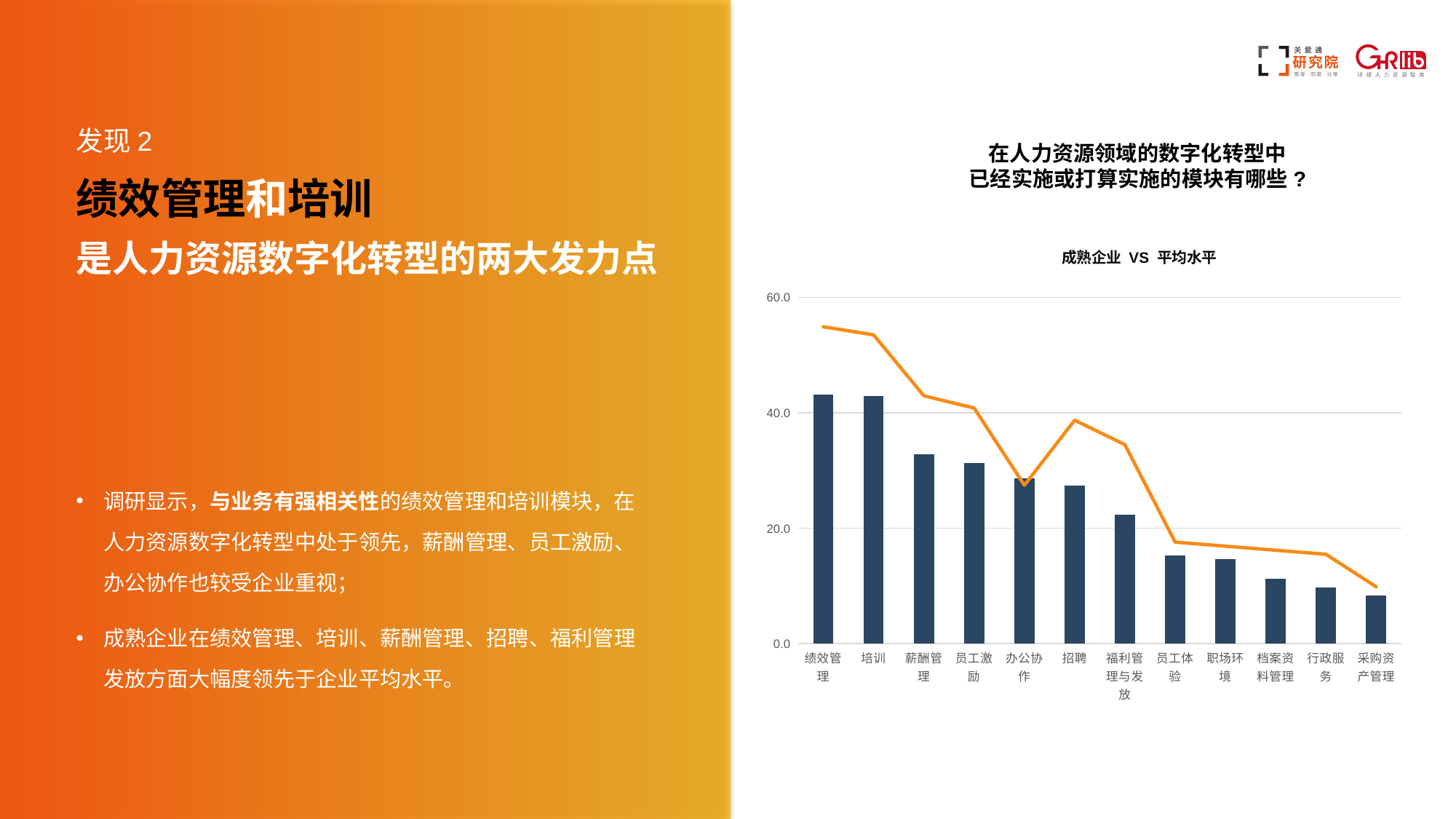

发现2
绩效管理和培训
是人力资源数字化转型的两大发力点
在人力资源领域的数字化转型中
已经实施或打算实施的模块有哪些?

### Chart: 成熟企业 VS 平均水平

| Category | 平均水平 | 成熟企业 |
|---|---|---|
| 绩效管理 | 43.1924882629108 | 54.9295774647887 |
| 培训 | 42.8794992175274 | 53.5211267605634 |
| 薪酬管理 | 32.8638497652582 | 42.9577464788732 |
| 员工激励 | 31.2989045383412 | 40.8450704225352 |
| 办公协作 | 28.6384976525822 | 27.4647887323944 |
| 招聘 | 27.3865414710485 | 38.7323943661972 |
| 福利管理与发放 | 22.3787167449139 | 34.5070422535211 |
| 员工体验 | 15.3364632237872 | 17.6056338028169 |
| 职场环境 | 14.7104851330203 | 16.9014084507042 |
| 档案资料管理 | 11.2676056338028 | 16.1971830985916 |
| 行政服务 | 9.70266040688576 | 15.4929577464789 |
| 采购资产管理 | 8.29420970266041 | 9.85915492957746 |
调研显示，与业务有强相关性的绩效管理和培训模块，在人力资源数字化转型中处于领先，薪酬管理、员工激励、办公协作也较受企业重视；
成熟企业在绩效管理、培训、薪酬管理、招聘、福利管理发放方面大幅度领先于企业平均水平。
15